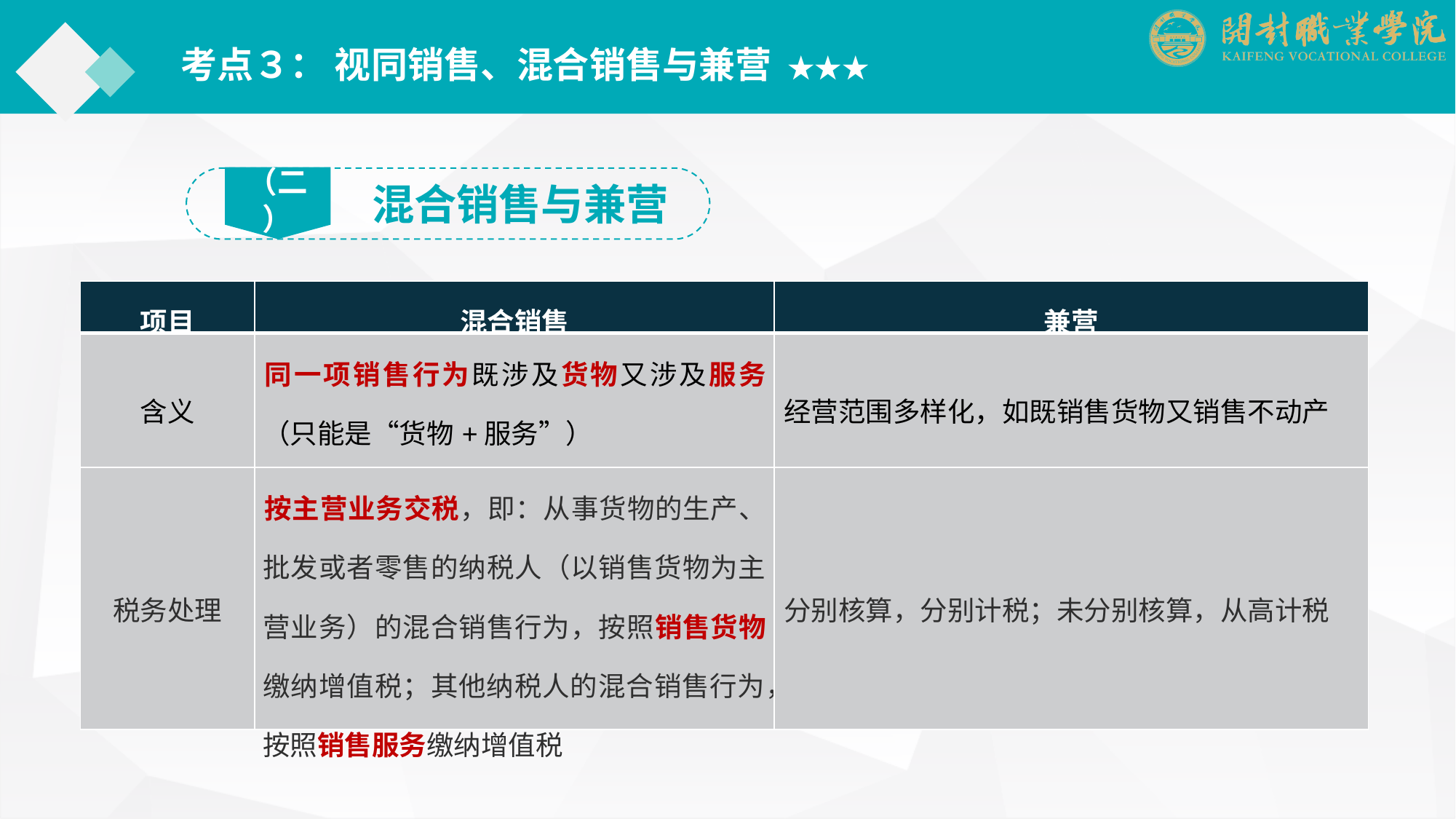

考点３： 视同销售、混合销售与兼营  ★★★
（二）

混合销售与兼营
| 项目 | 混合销售 | 兼营 |
| --- | --- | --- |
| 含义 | 同一项销售行为既涉及货物又涉及服务（只能是“货物+服务”） | 经营范围多样化，如既销售货物又销售不动产 |
| 税务处理 | 按主营业务交税，即：从事货物的生产、批发或者零售的纳税人（以销售货物为主营业务）的混合销售行为，按照销售货物缴纳增值税；其他纳税人的混合销售行为，按照销售服务缴纳增值税 | 分别核算，分别计税；未分别核算，从高计税 |